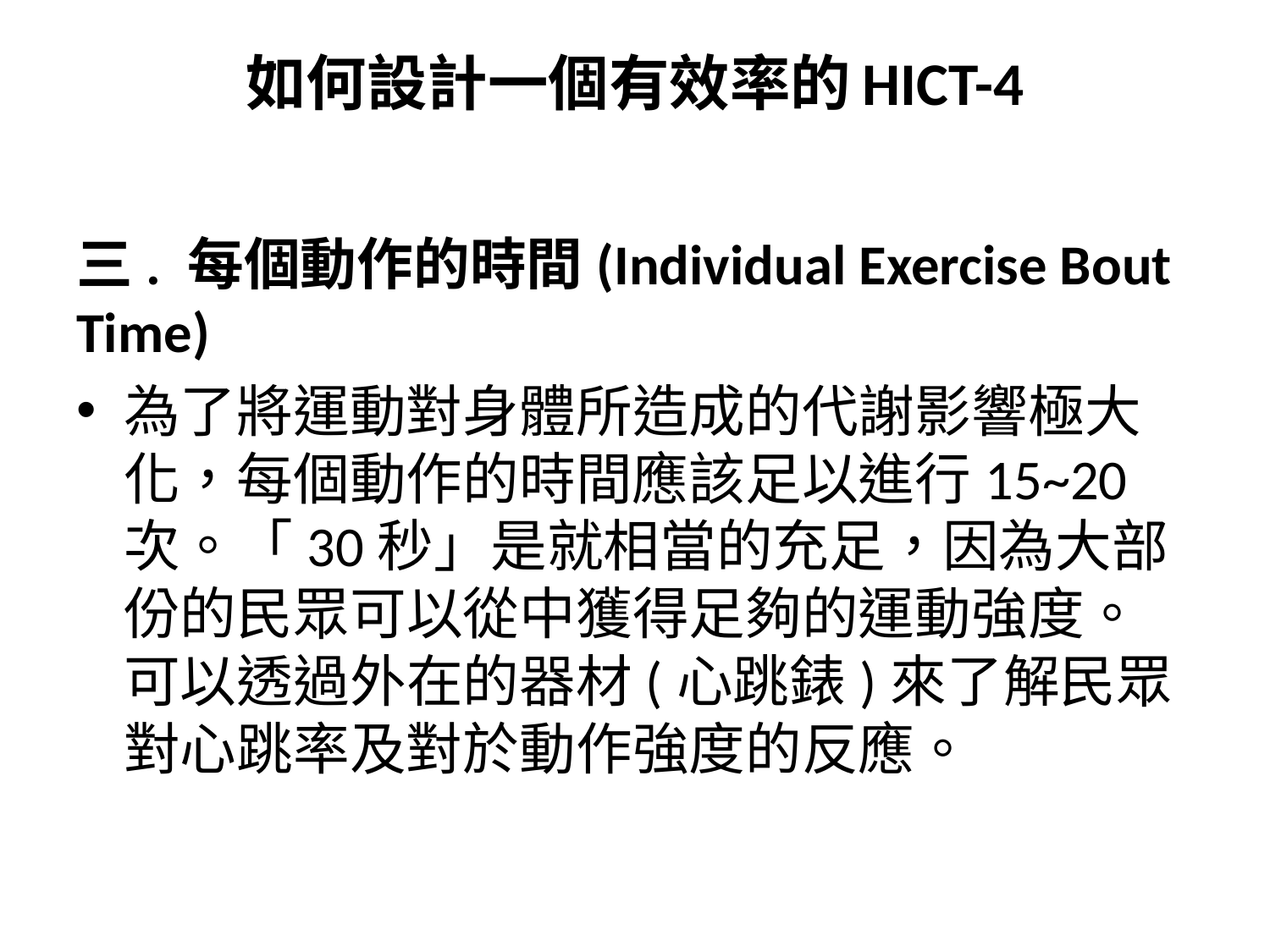

# 如何設計一個有效率的HICT-4
三. 每個動作的時間(Individual Exercise Bout Time)
為了將運動對身體所造成的代謝影響極大化，每個動作的時間應該足以進行15~20次。「30秒」是就相當的充足，因為大部份的民眾可以從中獲得足夠的運動強度。可以透過外在的器材(心跳錶)來了解民眾對心跳率及對於動作強度的反應。